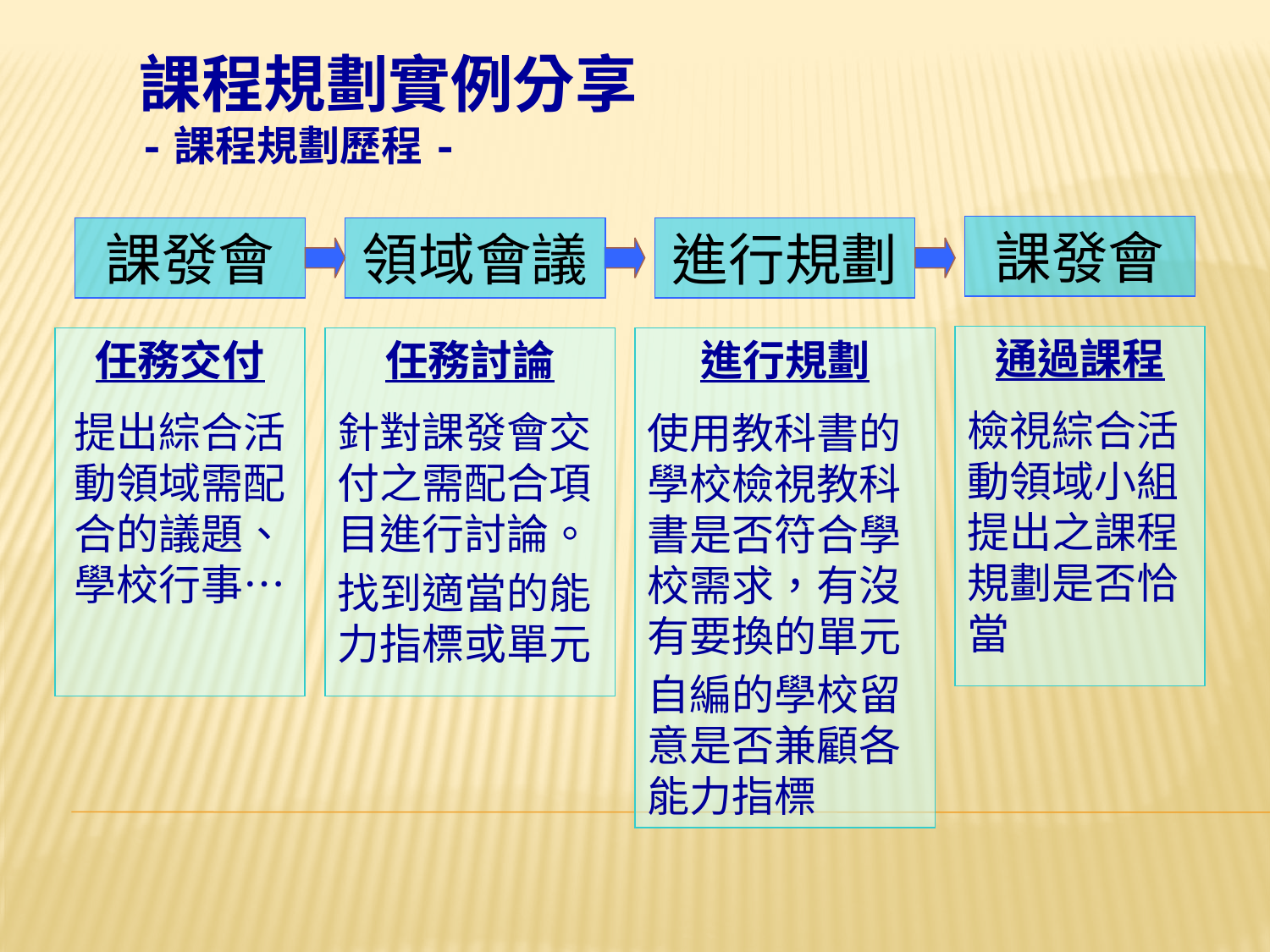

# 課程規劃實例分享 -課程規劃歷程-
課發會
課發會
領域會議
進行規劃

通過課程
檢視綜合活動領域小組提出之課程規劃是否恰當
任務交付
提出綜合活動領域需配合的議題、學校行事…
任務討論
針對課發會交付之需配合項目進行討論。
找到適當的能力指標或單元
進行規劃
使用教科書的學校檢視教科書是否符合學校需求，有沒有要換的單元
自編的學校留意是否兼顧各能力指標